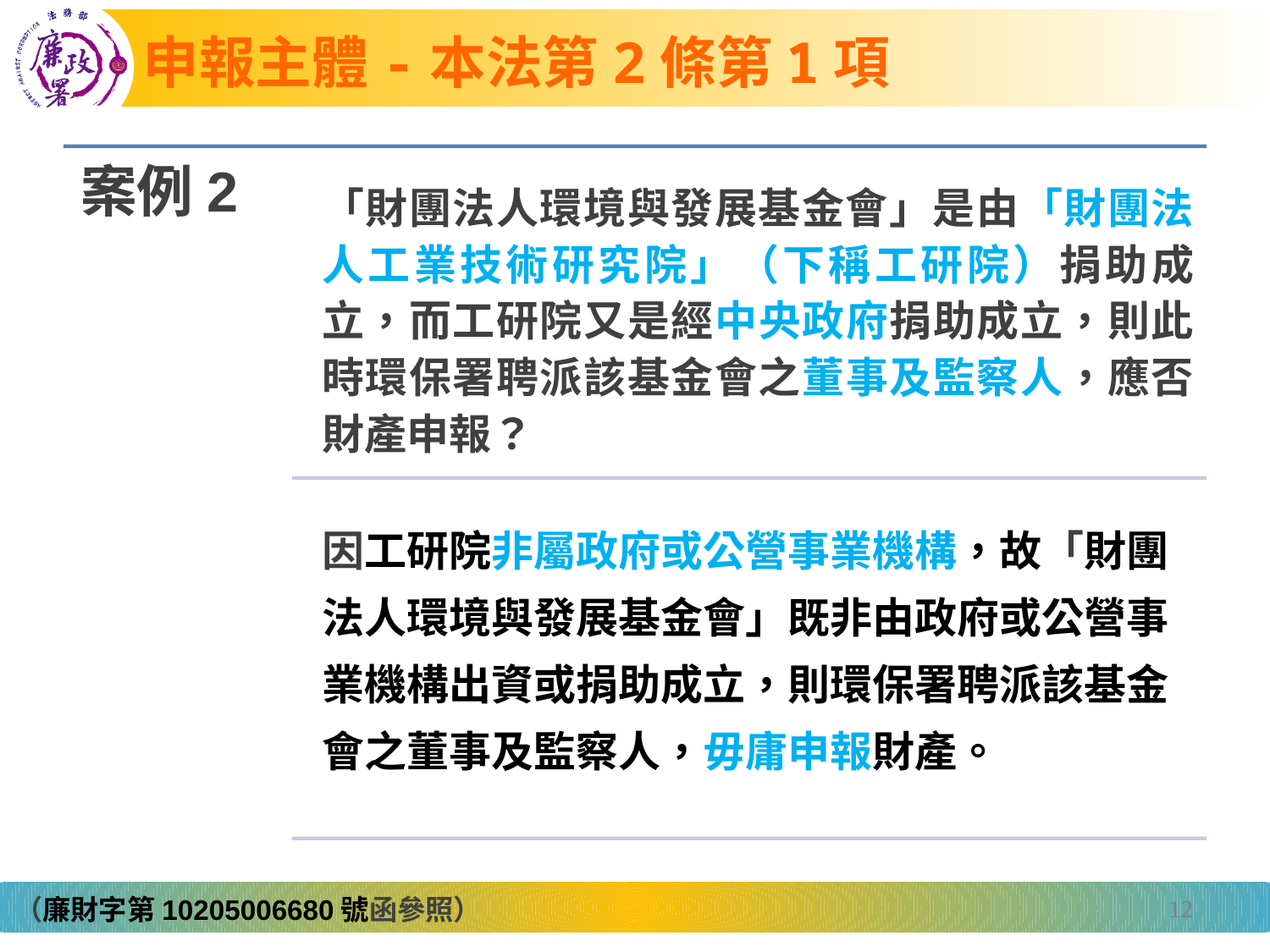

申報主體-本法第2條第1項
案例2

「財團法人環境與發展基金會」是由「財團法人工業技術研究院」（下稱工研院）捐助成立，而工研院又是經中央政府捐助成立，則此時環保署聘派該基金會之董事及監察人，應否財產申報？
因工研院非屬政府或公營事業機構，故「財團法人環境與發展基金會」既非由政府或公營事業機構出資或捐助成立，則環保署聘派該基金會之董事及監察人，毋庸申報財產。
12
（廉財字第10205006680號函參照）